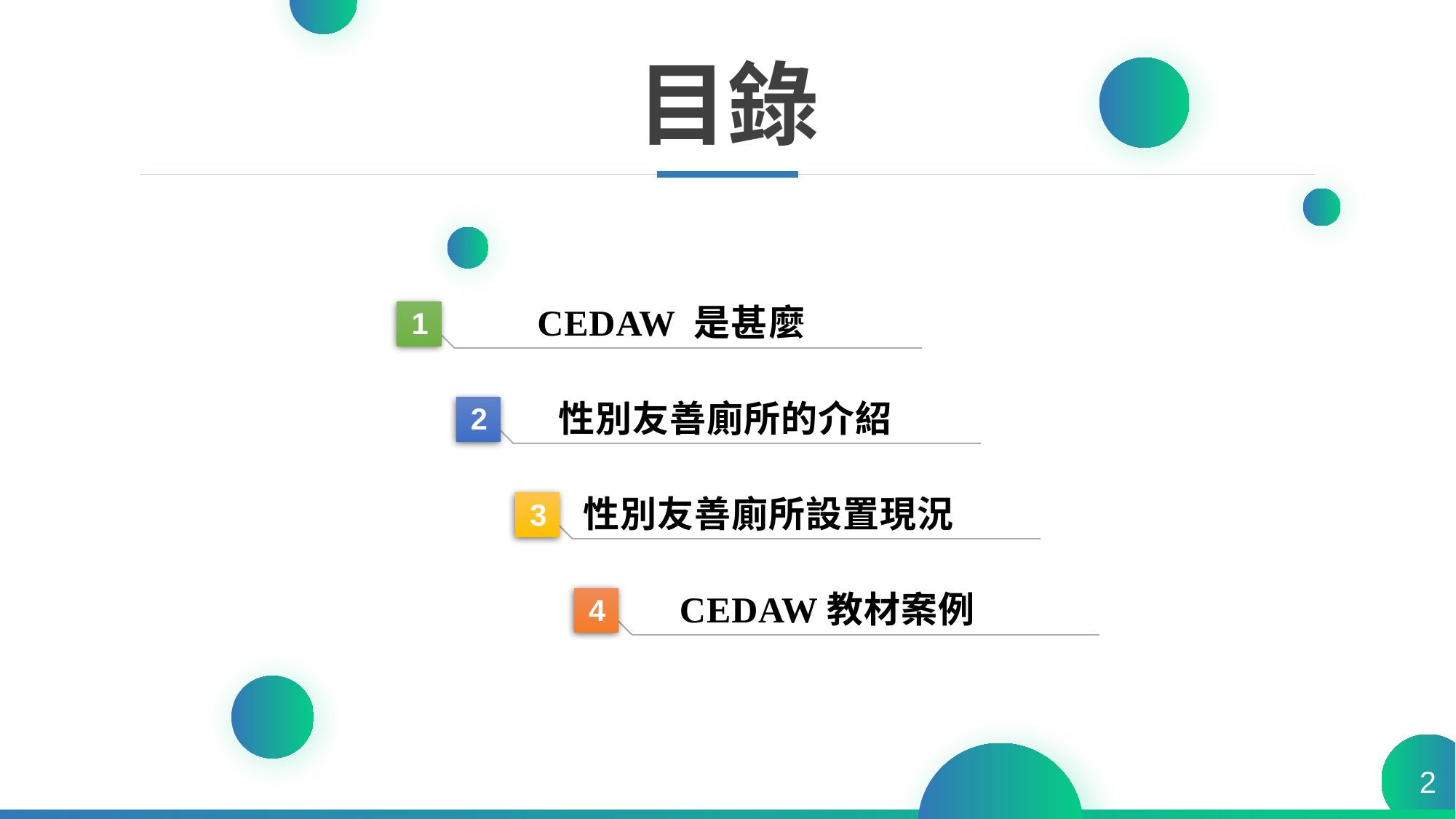

目錄

CEDAW 是甚麼

1
性別友善廁所的介紹

2
性別友善廁所設置現況

3
CEDAW教材案例

4